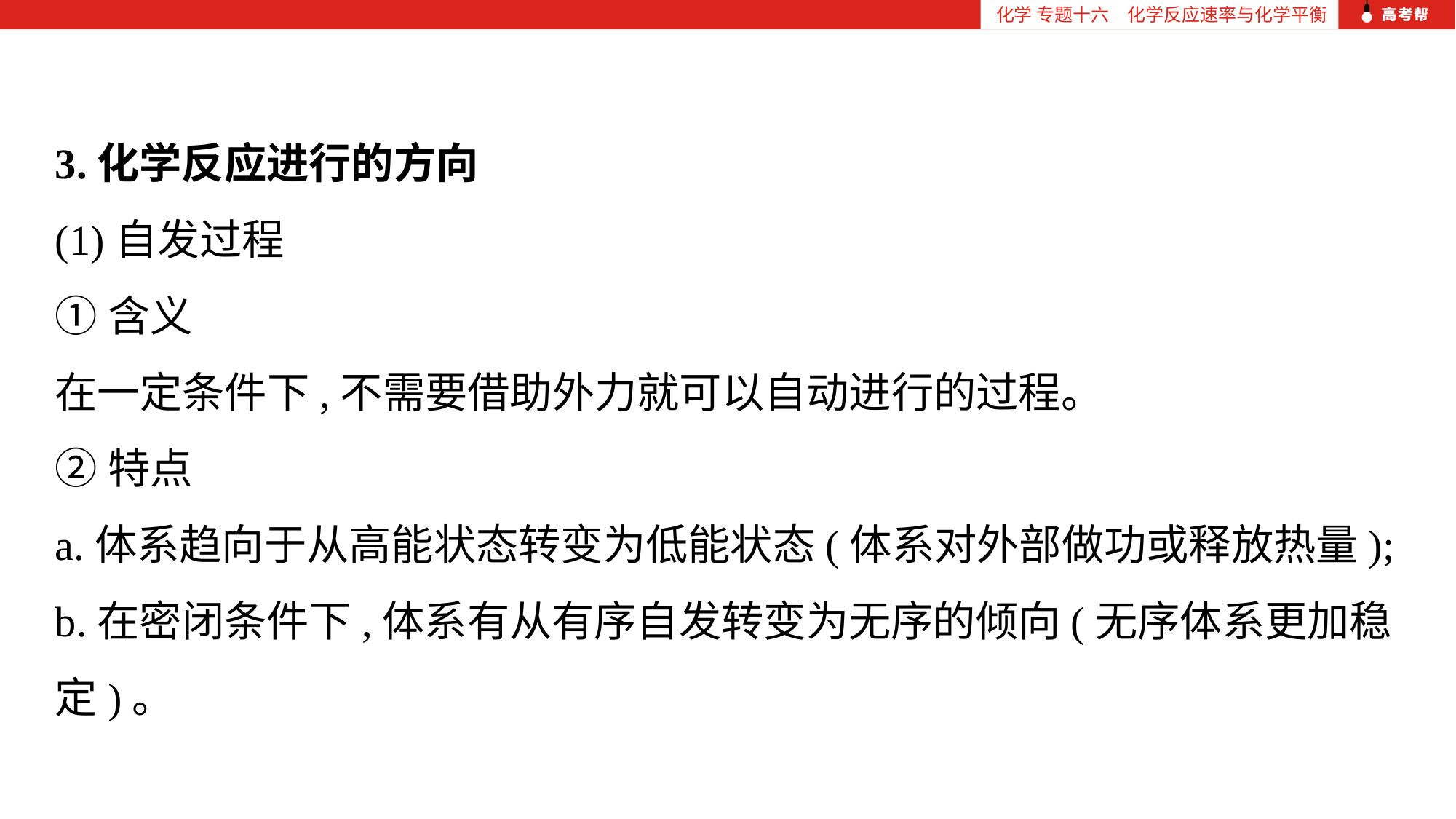

化学 专题十六　化学反应速率与化学平衡

3.化学反应进行的方向
(1)自发过程
①含义
在一定条件下,不需要借助外力就可以自动进行的过程。
②特点
a.体系趋向于从高能状态转变为低能状态(体系对外部做功或释放热量);
b.在密闭条件下,体系有从有序自发转变为无序的倾向(无序体系更加稳定)。